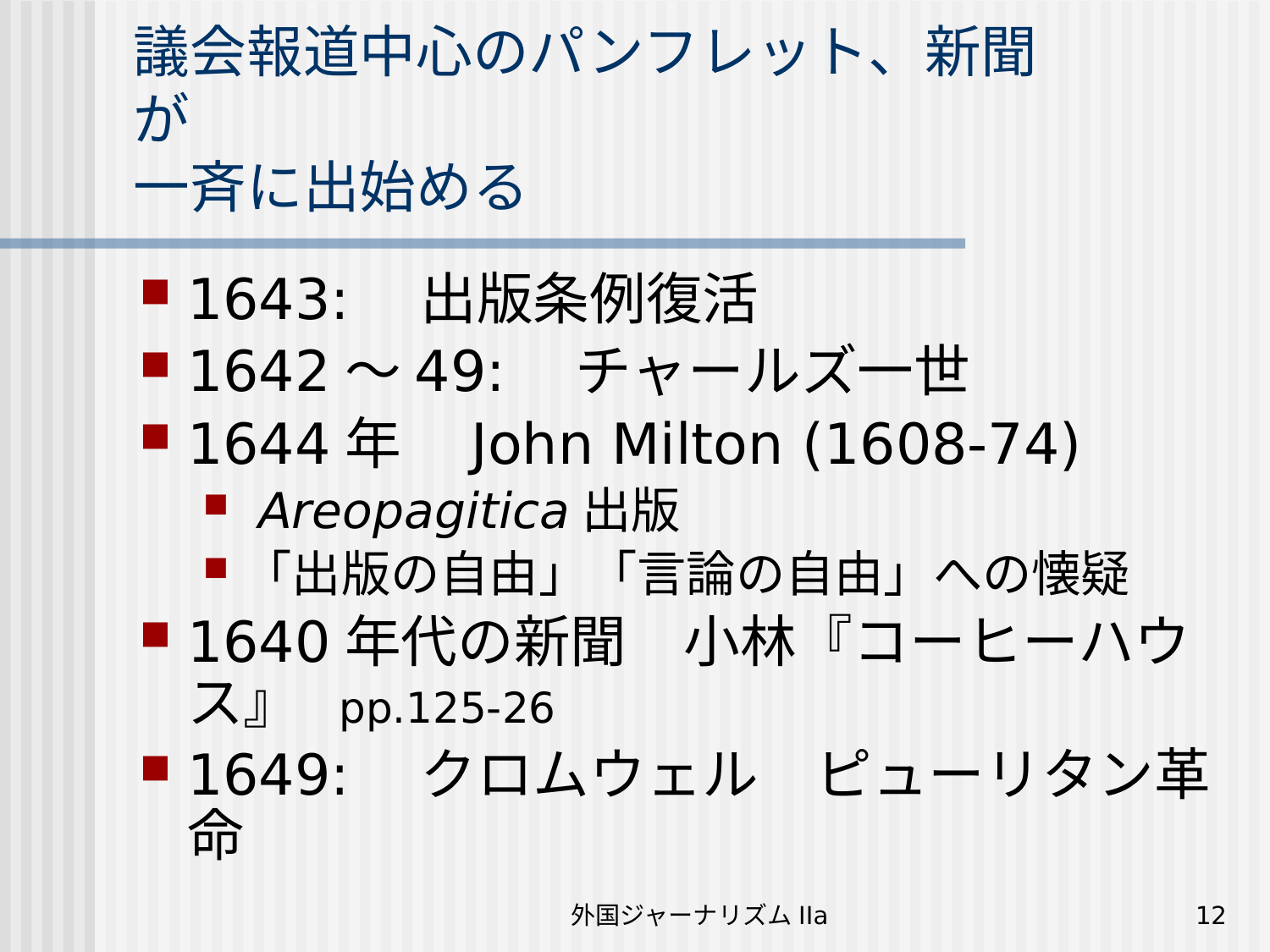

# 議会報道中心のパンフレット、新聞が 一斉に出始める
1643:　出版条例復活
1642～49:　チャールズ一世
1644年　John Milton (1608-74)
 Areopagitica出版
「出版の自由」「言論の自由」への懐疑
1640年代の新聞　小林『コーヒーハウス』  pp.125-26
1649:　クロムウェル　ピューリタン革命
外国ジャーナリズムIIa
12